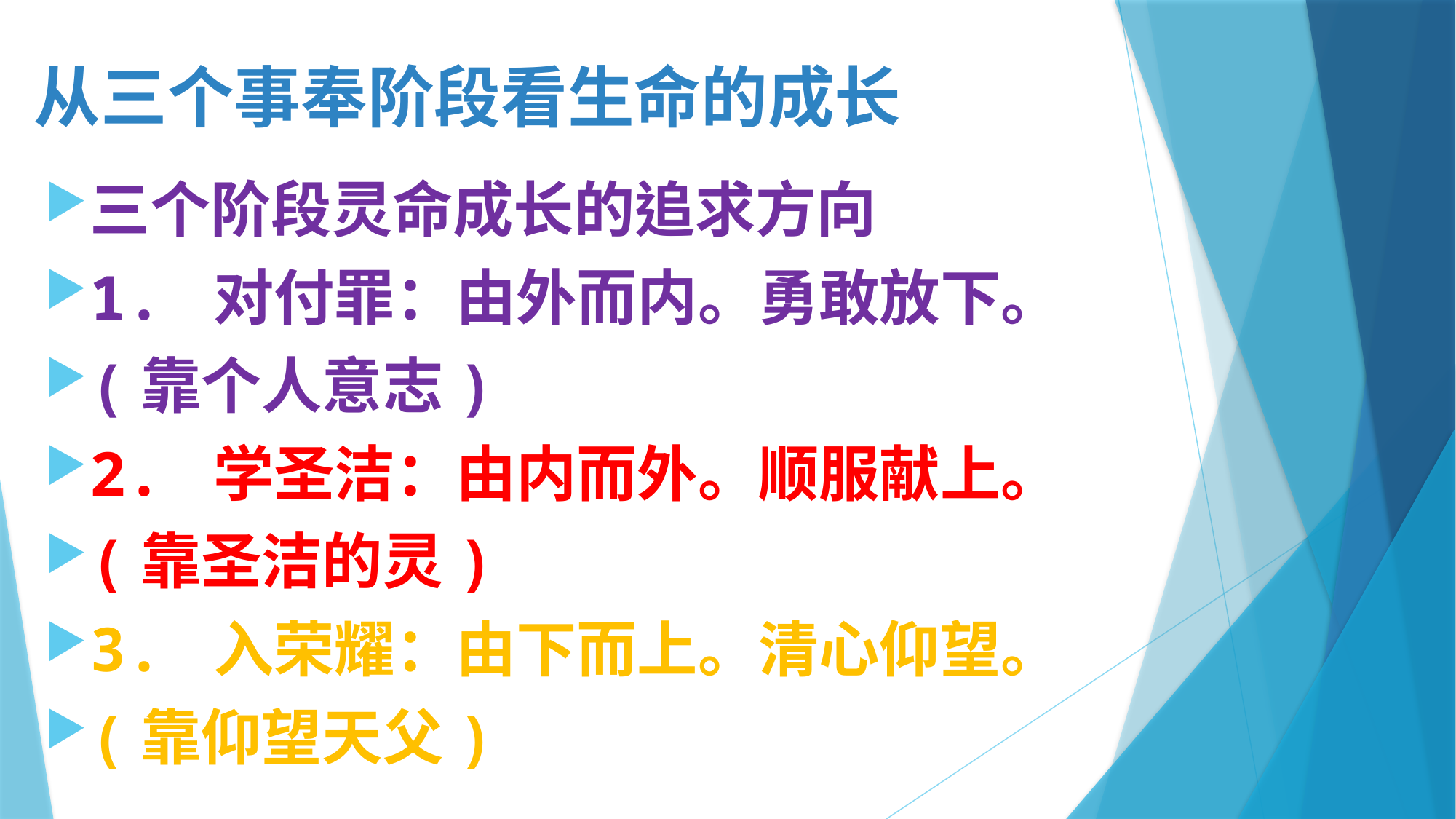

# 从三个事奉阶段看生命的成长
三个阶段灵命成长的追求方向
1. 对付罪：由外而内。勇敢放下。
(靠个人意志)
2. 学圣洁：由内而外。顺服献上。
(靠圣洁的灵)
3. 入荣耀：由下而上。清心仰望。
(靠仰望天父)